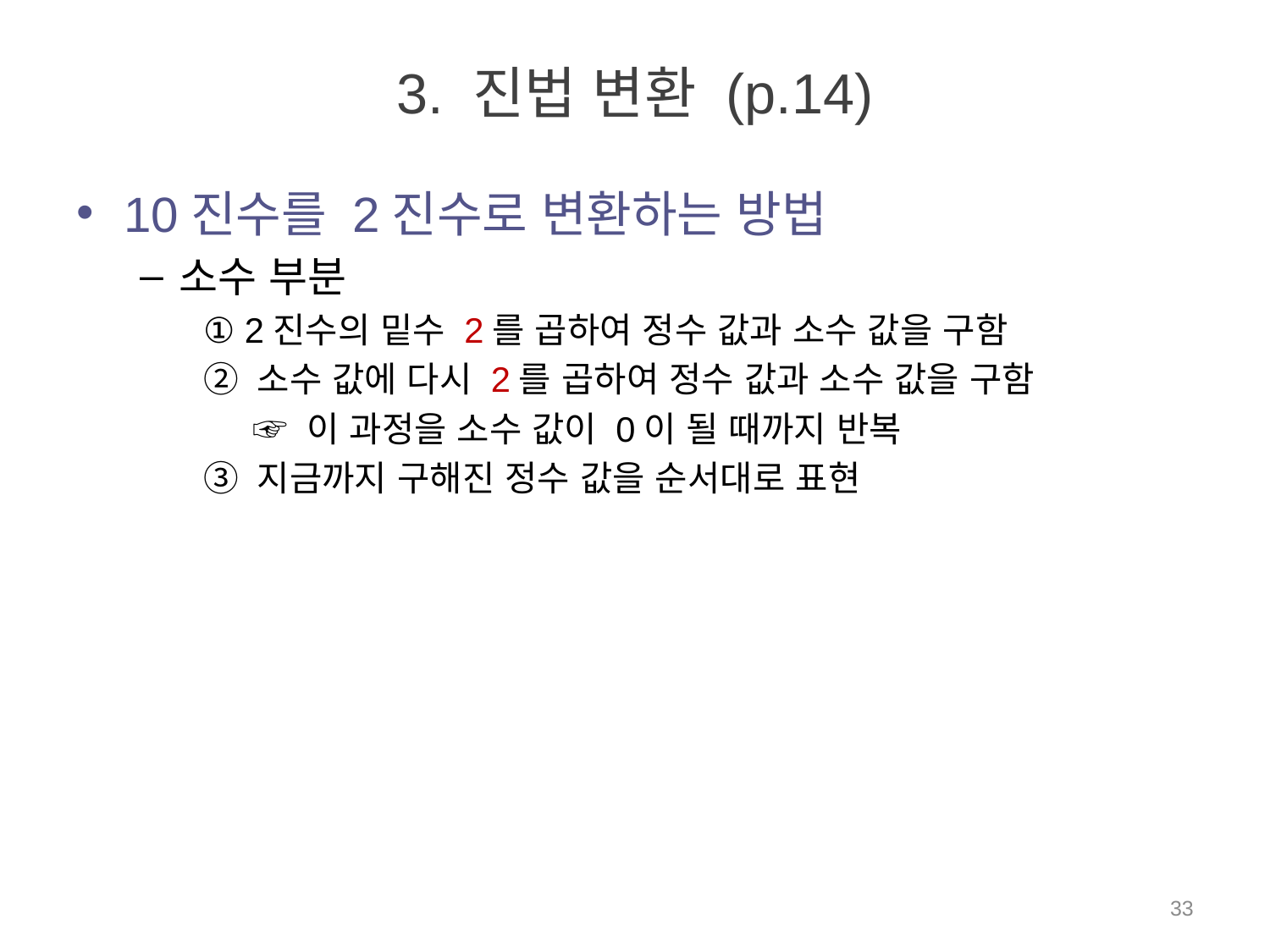

# 3. 진법 변환 (p.14)
10진수를 2진수로 변환하는 방법
소수 부분
① 2진수의 밑수 2를 곱하여 정수 값과 소수 값을 구함
② 소수 값에 다시 2를 곱하여 정수 값과 소수 값을 구함
     ☞ 이 과정을 소수 값이 0이 될 때까지 반복
③ 지금까지 구해진 정수 값을 순서대로 표현
33